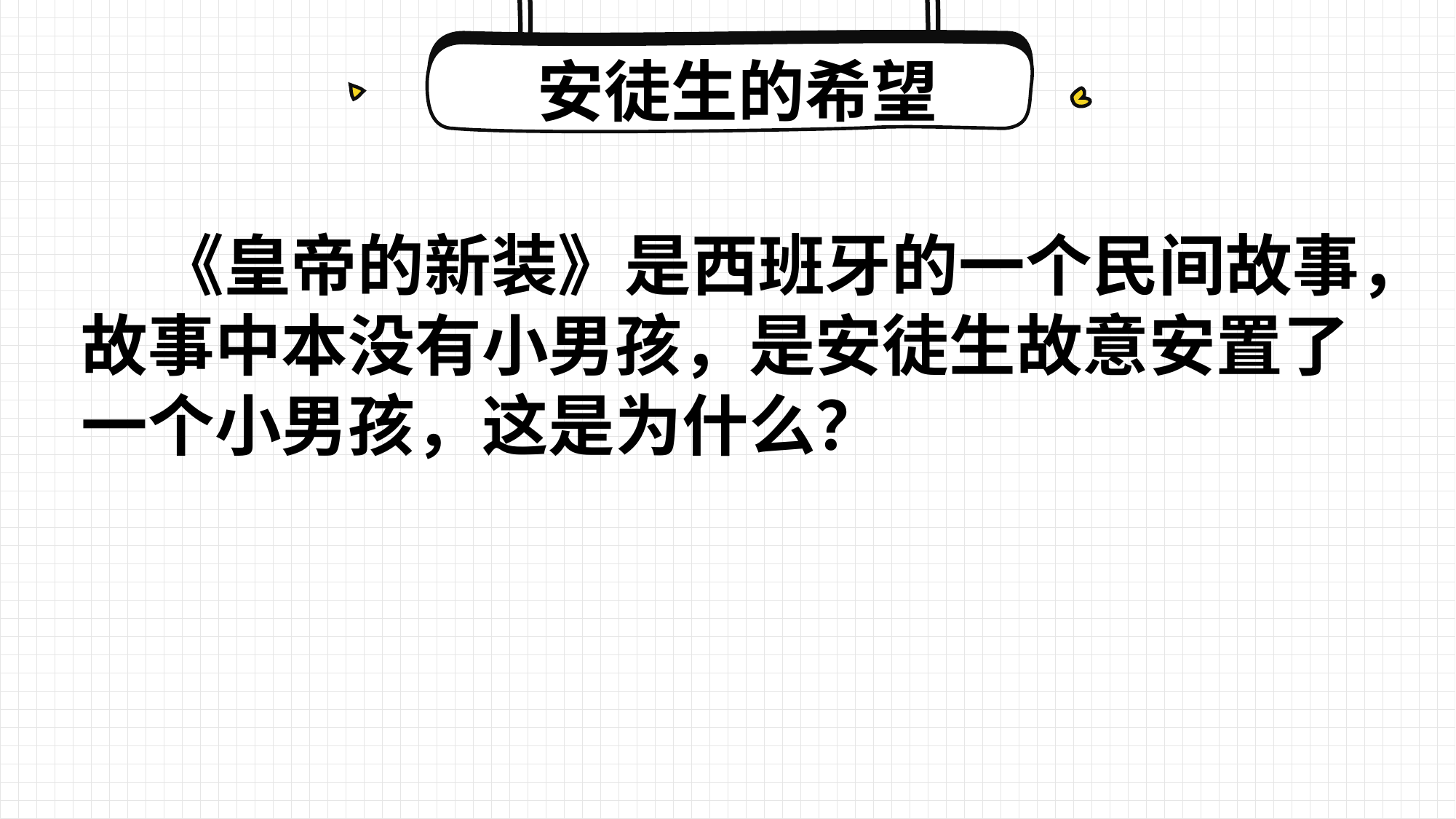

安徒生的希望
    《皇帝的新装》是西班牙的一个民间故事，故事中本没有小男孩，是安徒生故意安置了一个小男孩，这是为什么？